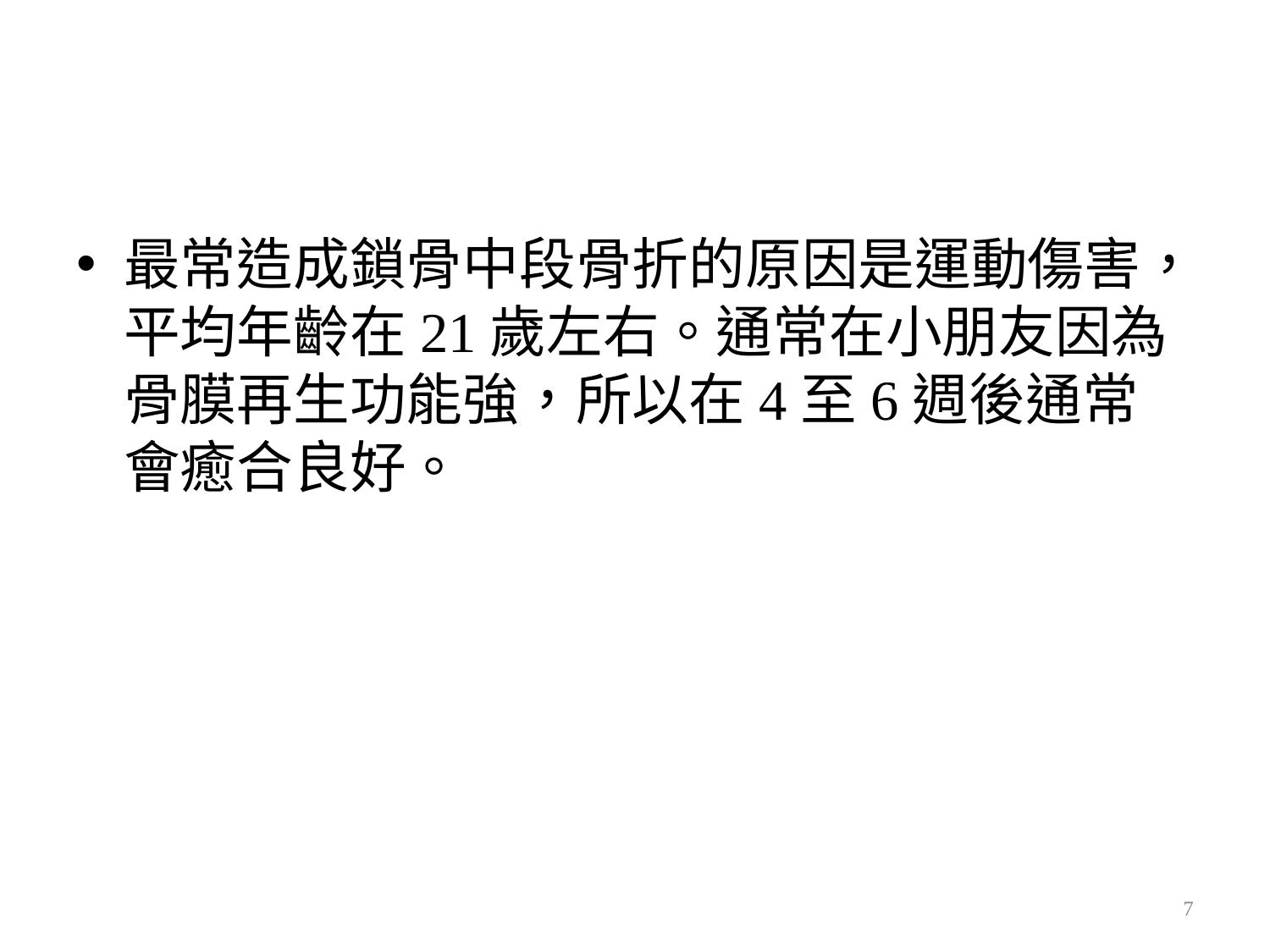

#
最常造成鎖骨中段骨折的原因是運動傷害，平均年齡在21歲左右。通常在小朋友因為骨膜再生功能強，所以在4至6週後通常會癒合良好。
7